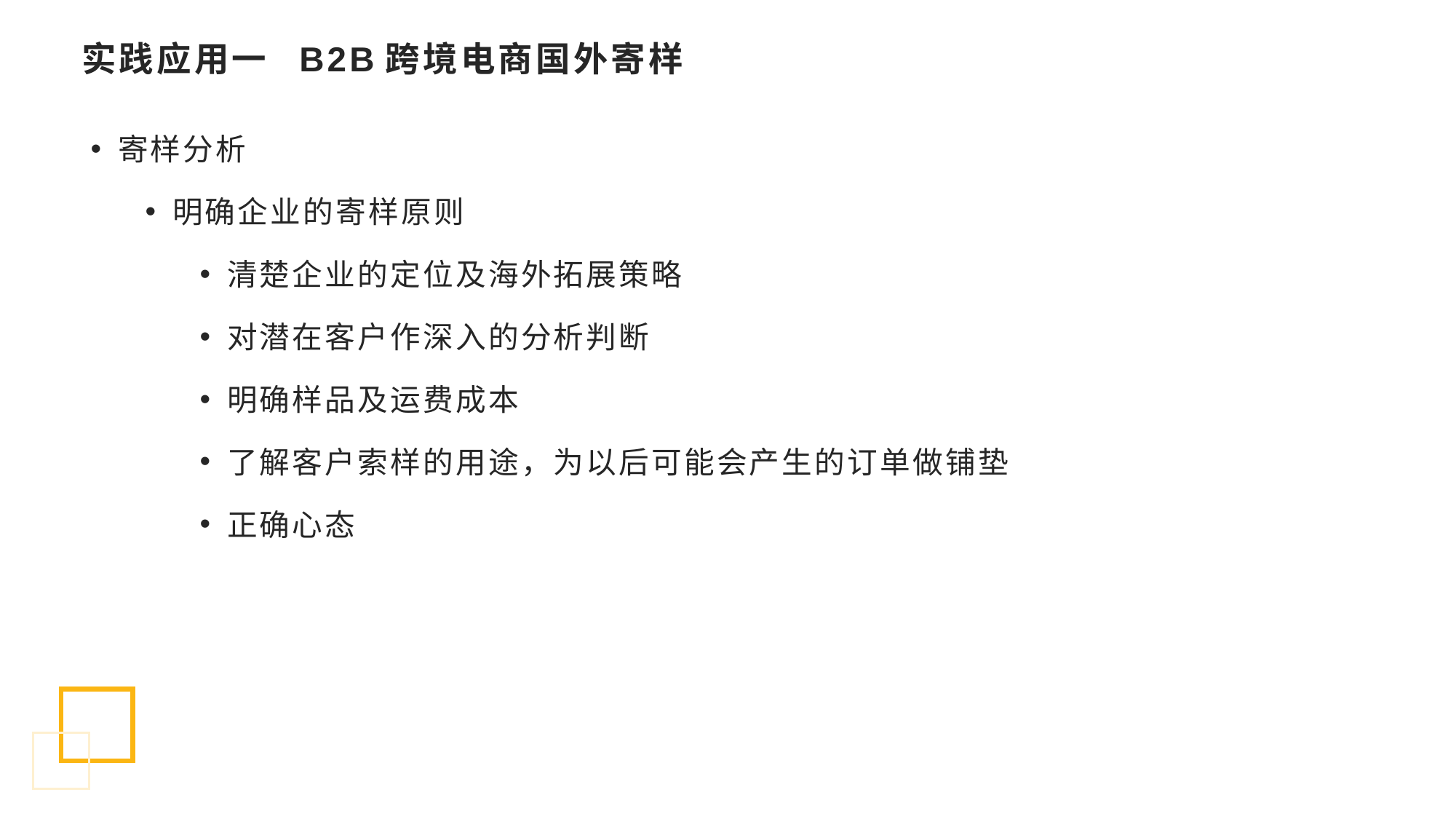

# 实践应用一  B2B跨境电商国外寄样
寄样分析
明确企业的寄样原则
清楚企业的定位及海外拓展策略
对潜在客户作深入的分析判断
明确样品及运费成本
了解客户索样的用途，为以后可能会产生的订单做铺垫
正确心态